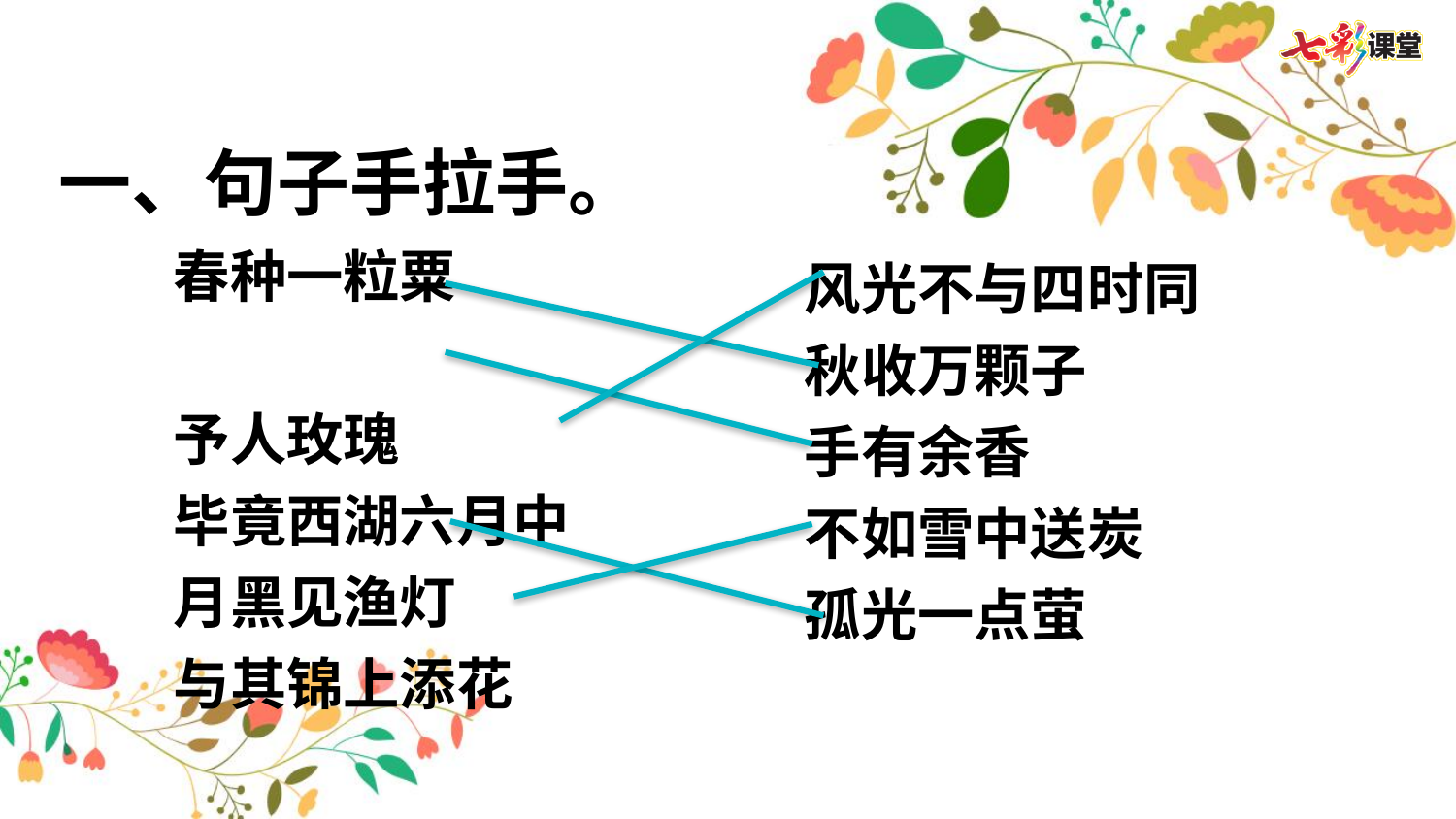

一、句子手拉手。
春种一粒粟
予人玫瑰
毕竟西湖六月中
月黑见渔灯
与其锦上添花
风光不与四时同
秋收万颗子
手有余香
不如雪中送炭
孤光一点萤